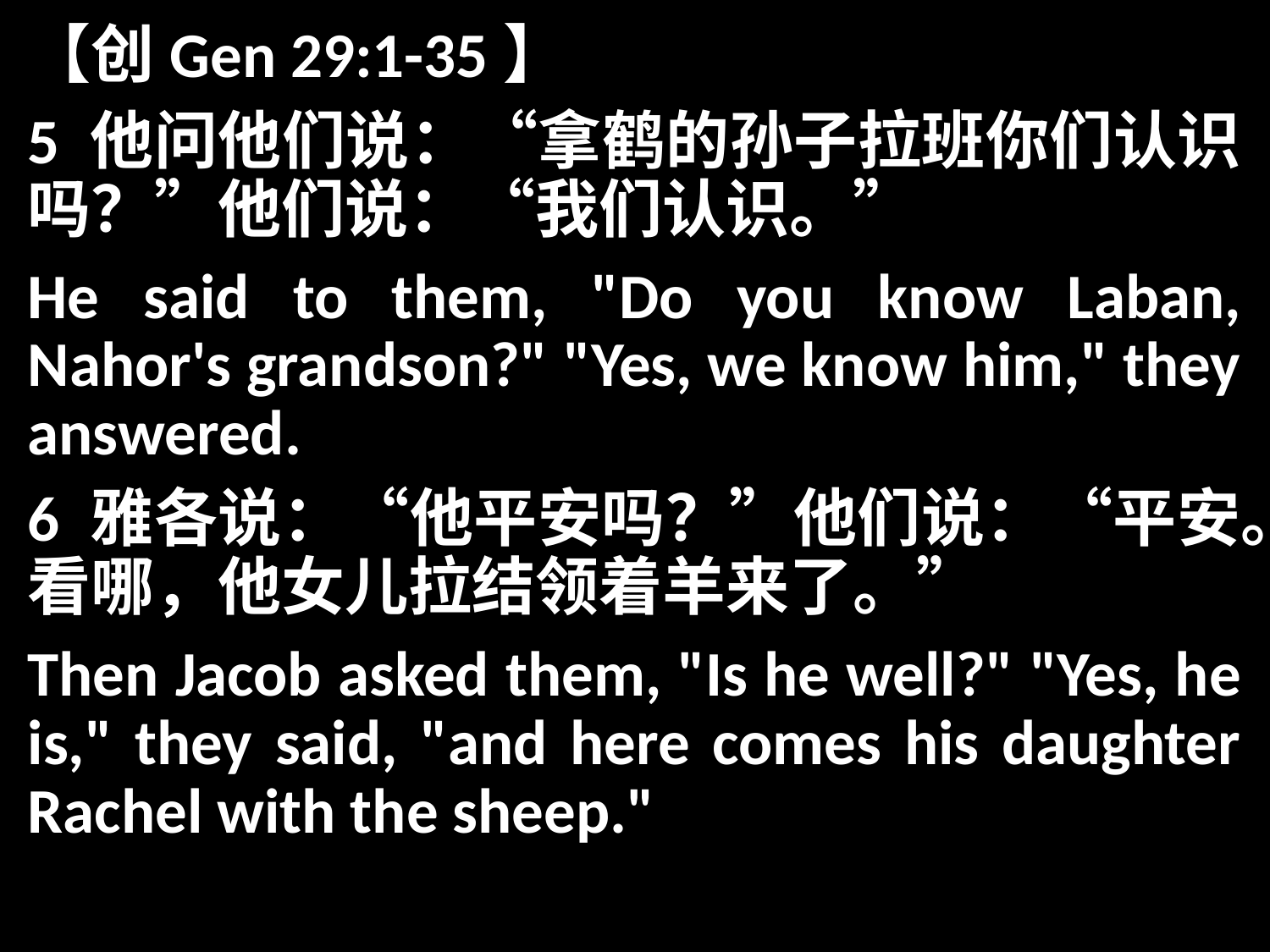

【创Gen 29:1-35】
5 他问他们说：“拿鹤的孙子拉班你们认识吗？”他们说：“我们认识。”
He said to them, "Do you know Laban, Nahor's grandson?" "Yes, we know him," they answered.
6 雅各说：“他平安吗？”他们说：“平安。看哪，他女儿拉结领着羊来了。”
Then Jacob asked them, "Is he well?" "Yes, he is," they said, "and here comes his daughter Rachel with the sheep."